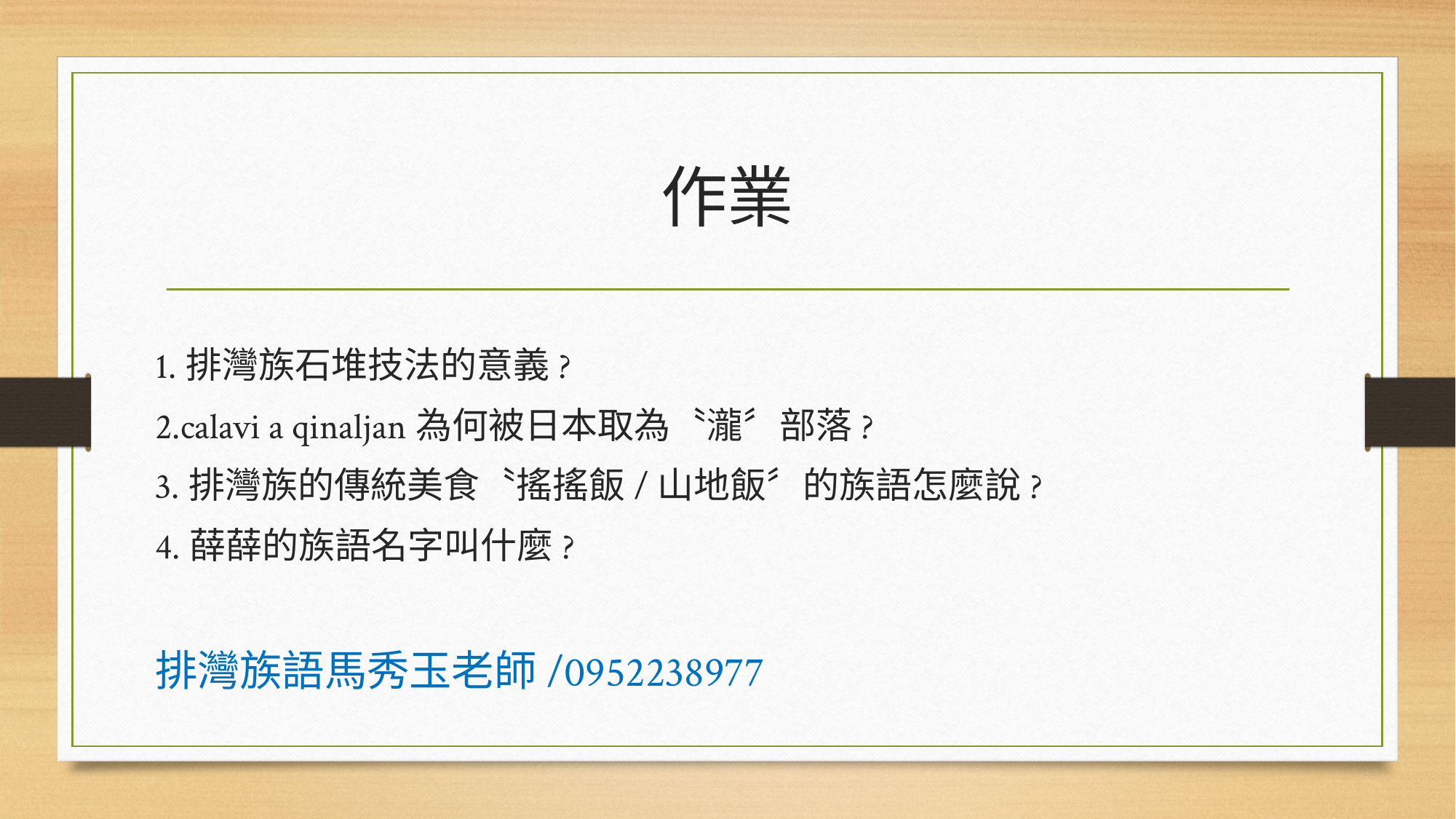

# 作業
1.排灣族石堆技法的意義?
2.calavi a qinaljan為何被日本取為〝瀧〞部落?
3.排灣族的傳統美食〝搖搖飯/山地飯〞的族語怎麼說?
4.薛薛的族語名字叫什麼?

排灣族語馬秀玉老師/0952238977